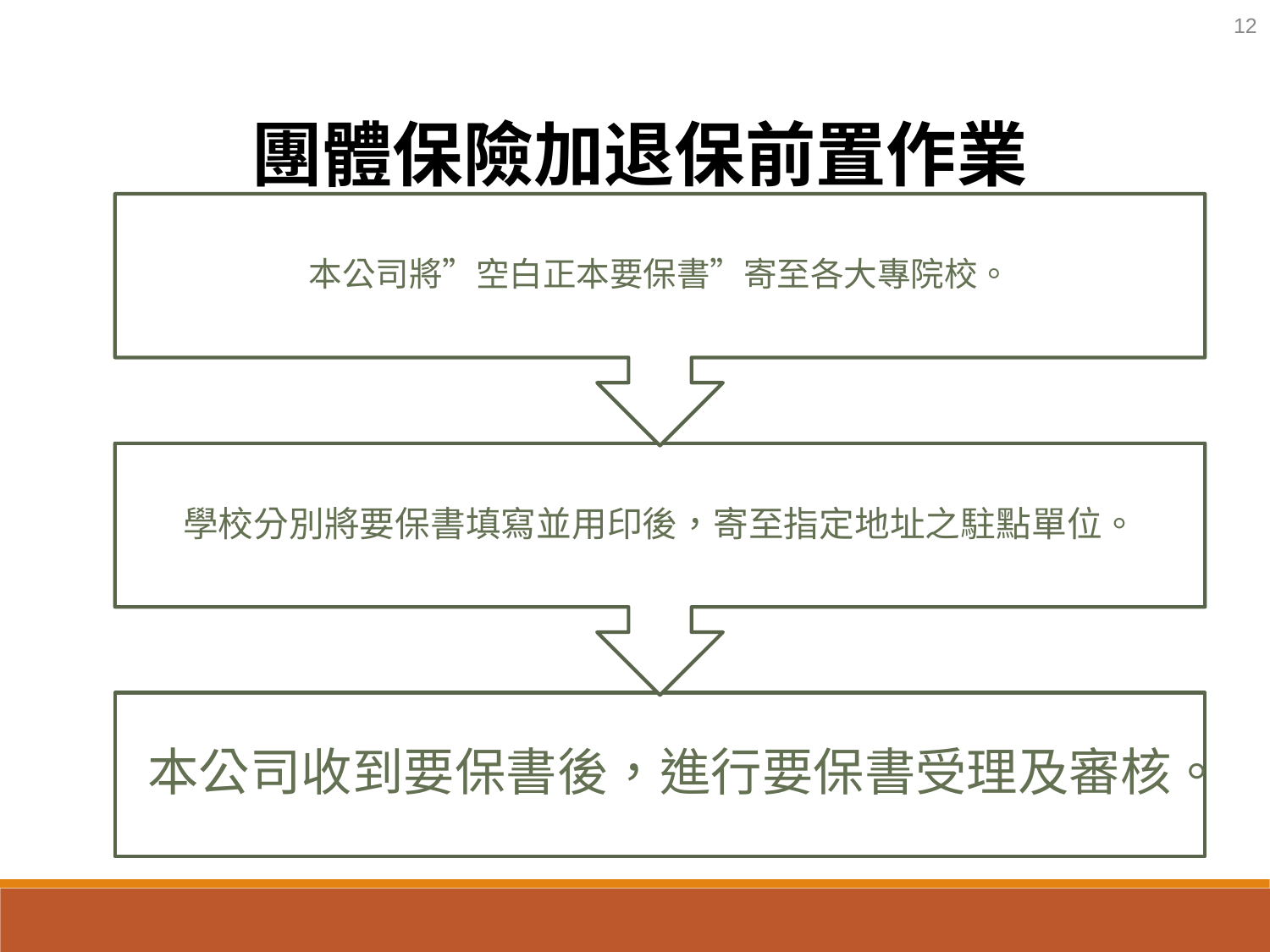

12
團體保險加退保前置作業
本公司收到要保書後，進行要保書受理及審核。
學校分別將要保書填寫並用印後，寄至指定地址之駐點單位。
本公司將”空白正本要保書”寄至各大專院校。